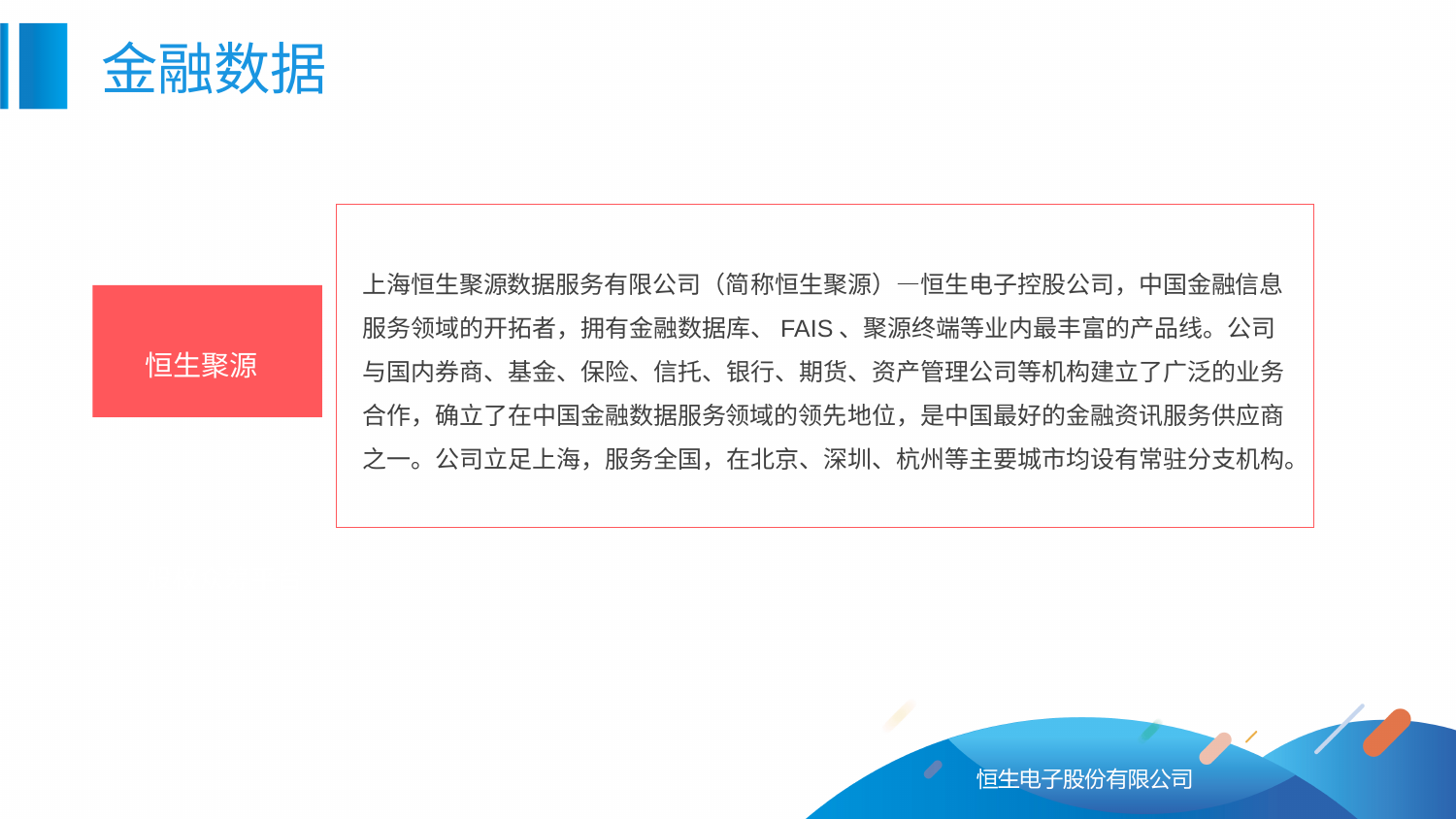

金融数据

恒生聚源
股权众筹平台
上海恒生聚源数据服务有限公司（简称恒生聚源）—恒生电子控股公司，中国金融信息服务领域的开拓者，拥有金融数据库、FAIS、聚源终端等业内最丰富的产品线。公司与国内券商、基金、保险、信托、银行、期货、资产管理公司等机构建立了广泛的业务合作，确立了在中国金融数据服务领域的领先地位，是中国最好的金融资讯服务供应商之一。公司立足上海，服务全国，在北京、深圳、杭州等主要城市均设有常驻分支机构。